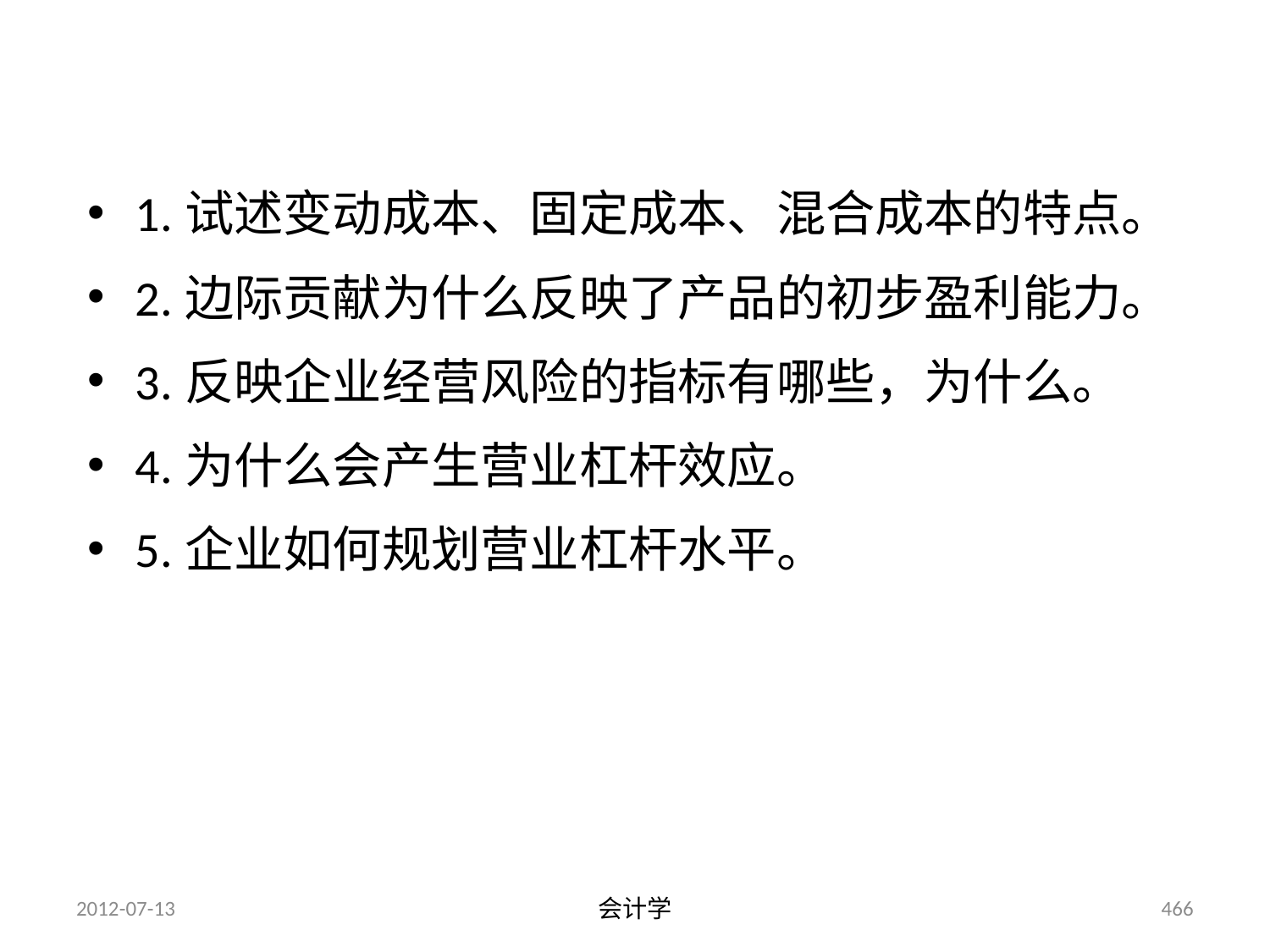

# 本章思考题
1.试述变动成本、固定成本、混合成本的特点。
2.边际贡献为什么反映了产品的初步盈利能力。
3.反映企业经营风险的指标有哪些，为什么。
4.为什么会产生营业杠杆效应。
5.企业如何规划营业杠杆水平。
2012-07-13
会计学
466